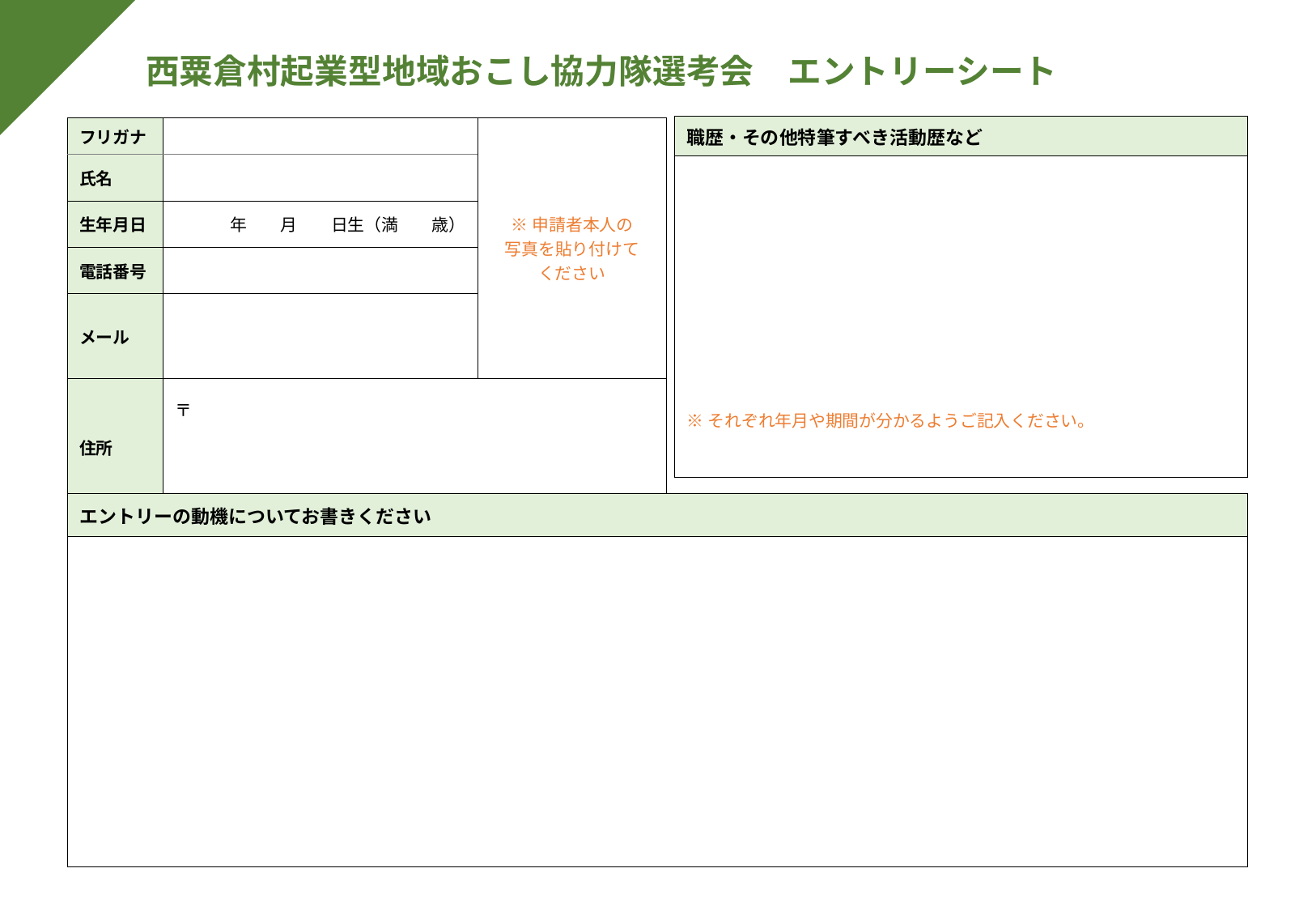

西粟倉村起業型地域おこし協力隊選考会　エントリーシート
| 職歴・その他特筆すべき活動歴など |
| --- |
| ※それぞれ年月や期間が分かるようご記入ください。 |
| フリガナ |  | ※申請者本人の 写真を貼り付けて ください |
| --- | --- | --- |
| 氏名 |  |  |
| 生年月日 | 年　　月　　日生（満　　歳） |  |
| 電話番号 |  |  |
| メール |  |  |
| 住所 | 〒 |  |
| エントリーの動機についてお書きください |
| --- |
|  |